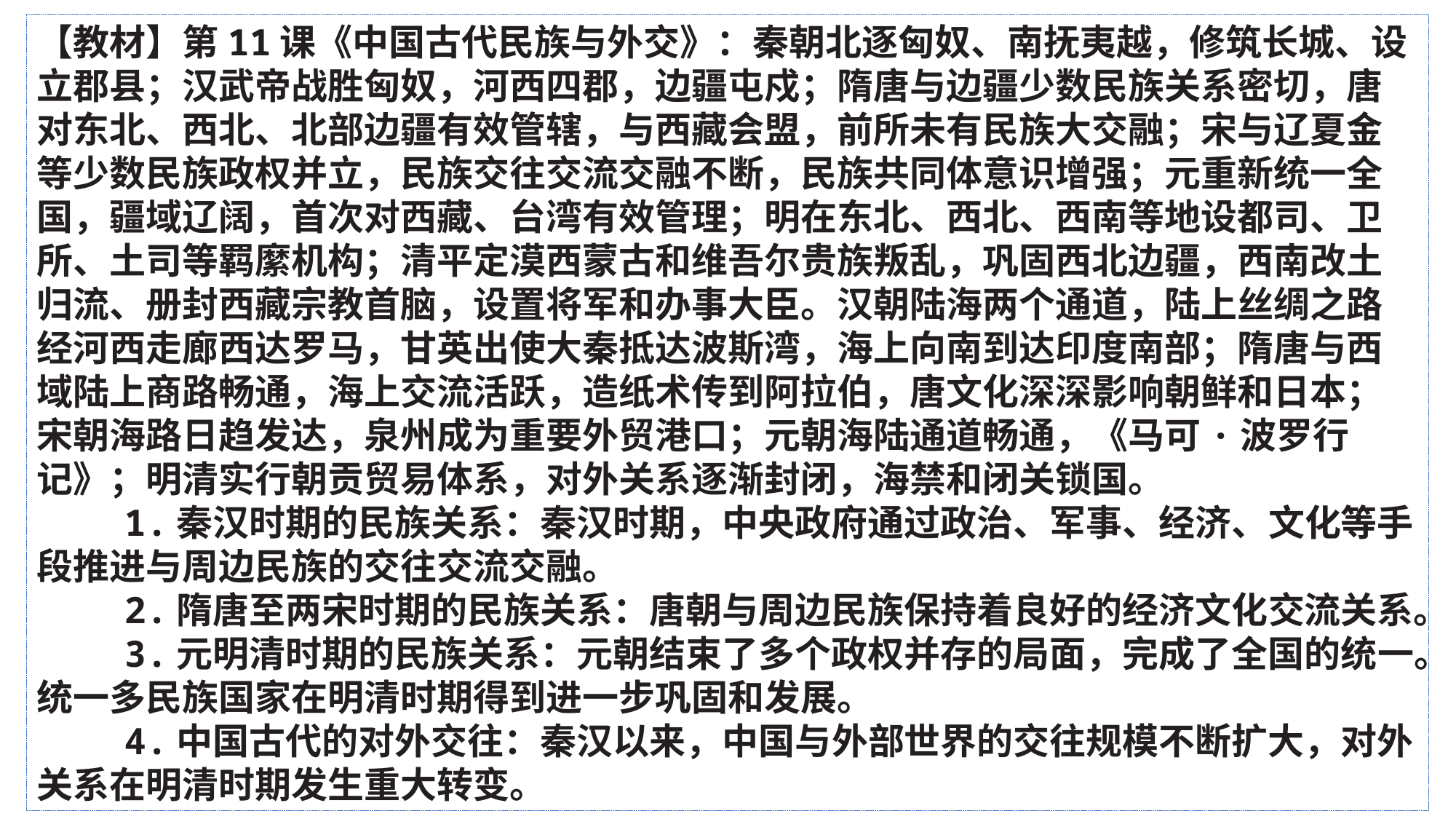

【教材】第11课《中国古代民族与外交》：秦朝北逐匈奴、南抚夷越，修筑长城、设立郡县；汉武帝战胜匈奴，河西四郡，边疆屯戍；隋唐与边疆少数民族关系密切，唐对东北、西北、北部边疆有效管辖，与西藏会盟，前所未有民族大交融；宋与辽夏金等少数民族政权并立，民族交往交流交融不断，民族共同体意识增强；元重新统一全国，疆域辽阔，首次对西藏、台湾有效管理；明在东北、西北、西南等地设都司、卫所、土司等羁縻机构；清平定漠西蒙古和维吾尔贵族叛乱，巩固西北边疆，西南改土归流、册封西藏宗教首脑，设置将军和办事大臣。汉朝陆海两个通道，陆上丝绸之路经河西走廊西达罗马，甘英出使大秦抵达波斯湾，海上向南到达印度南部；隋唐与西域陆上商路畅通，海上交流活跃，造纸术传到阿拉伯，唐文化深深影响朝鲜和日本；宋朝海路日趋发达，泉州成为重要外贸港口；元朝海陆通道畅通，《马可·波罗行记》；明清实行朝贡贸易体系，对外关系逐渐封闭，海禁和闭关锁国。
    1.秦汉时期的民族关系：秦汉时期，中央政府通过政治、军事、经济、文化等手段推进与周边民族的交往交流交融。
    2.隋唐至两宋时期的民族关系：唐朝与周边民族保持着良好的经济文化交流关系。
    3.元明清时期的民族关系：元朝结束了多个政权并存的局面，完成了全国的统一。统一多民族国家在明清时期得到进一步巩固和发展。
    4.中国古代的对外交往：秦汉以来，中国与外部世界的交往规模不断扩大，对外关系在明清时期发生重大转变。